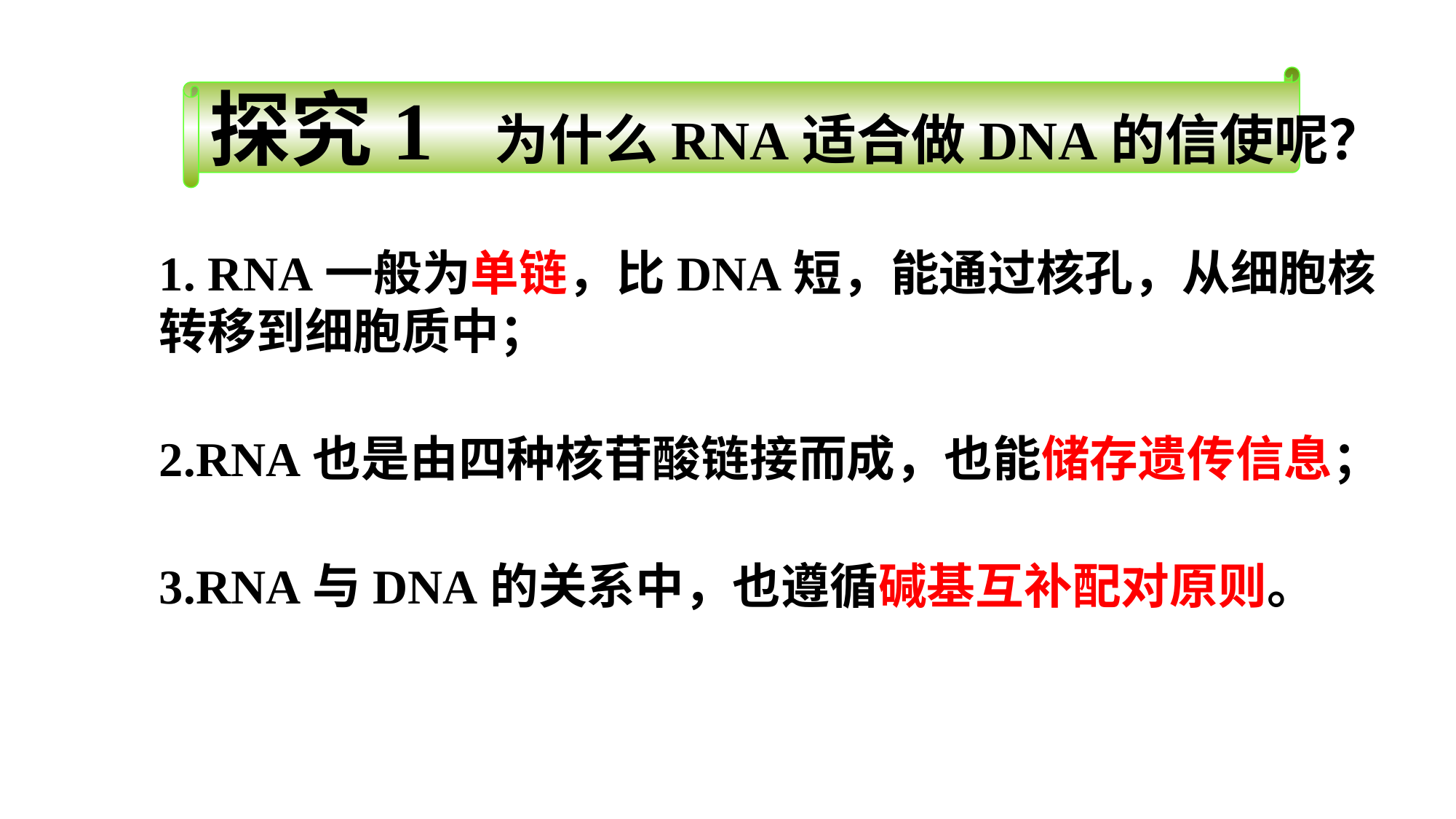

探究1  为什么RNA适合做DNA的信使呢？
1. RNA一般为单链，比DNA短，能通过核孔，从细胞核转移到细胞质中；
2.RNA也是由四种核苷酸链接而成，也能储存遗传信息；
3.RNA与DNA的关系中，也遵循碱基互补配对原则。